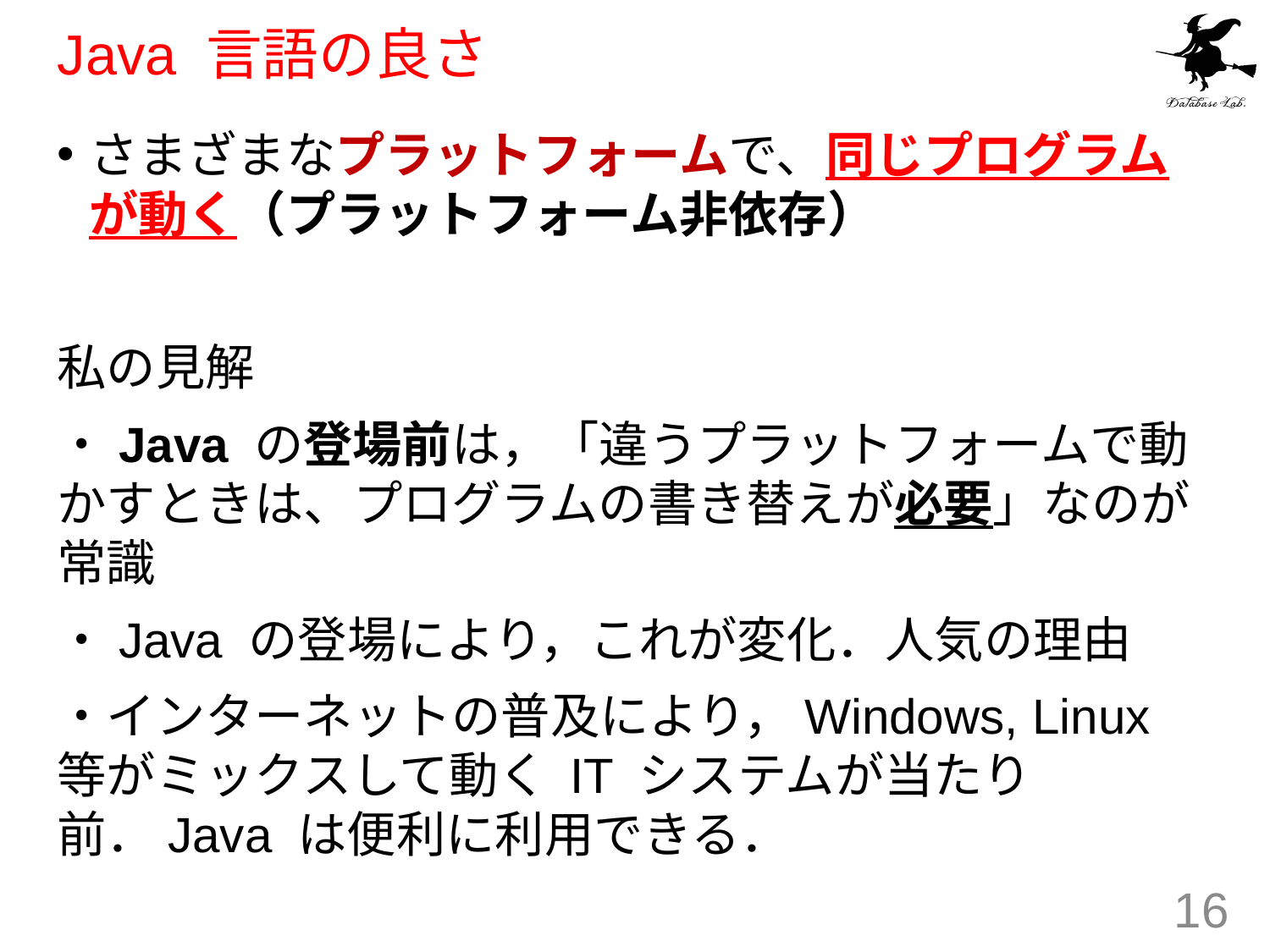

# Java 言語の良さ
さまざまなプラットフォームで、同じプログラムが動く（プラットフォーム非依存）

私の見解
・Java の登場前は，「違うプラットフォームで動かすときは、プログラムの書き替えが必要」なのが常識
・Java の登場により，これが変化．人気の理由
・インターネットの普及により，Windows, Linux 等がミックスして動く IT システムが当たり前．Java は便利に利用できる．

16